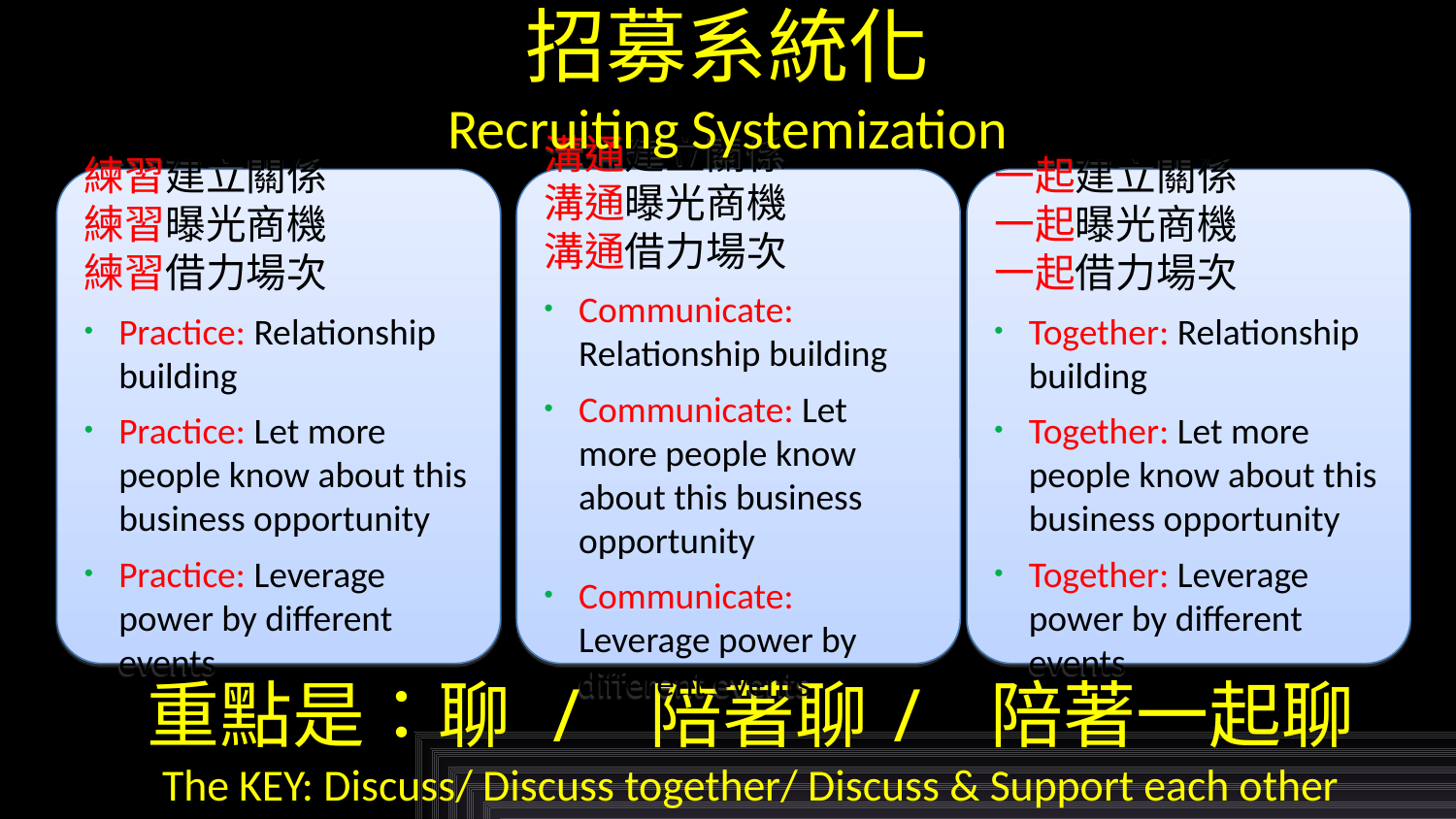

招募系統化
Recruiting Systemization
練習建立關係
練習曝光商機
練習借力場次
Practice: Relationship building
Practice: Let more people know about this business opportunity
Practice: Leverage power by different events
溝通建立關係
溝通曝光商機
溝通借力場次
Communicate: Relationship building
Communicate: Let more people know about this business opportunity
Communicate: Leverage power by different events
一起建立關係
一起曝光商機
一起借力場次
Together: Relationship building
Together: Let more people know about this business opportunity
Together: Leverage power by different events
重點是：聊 / 陪著聊/ 陪著一起聊
The KEY: Discuss/ Discuss together/ Discuss & Support each other